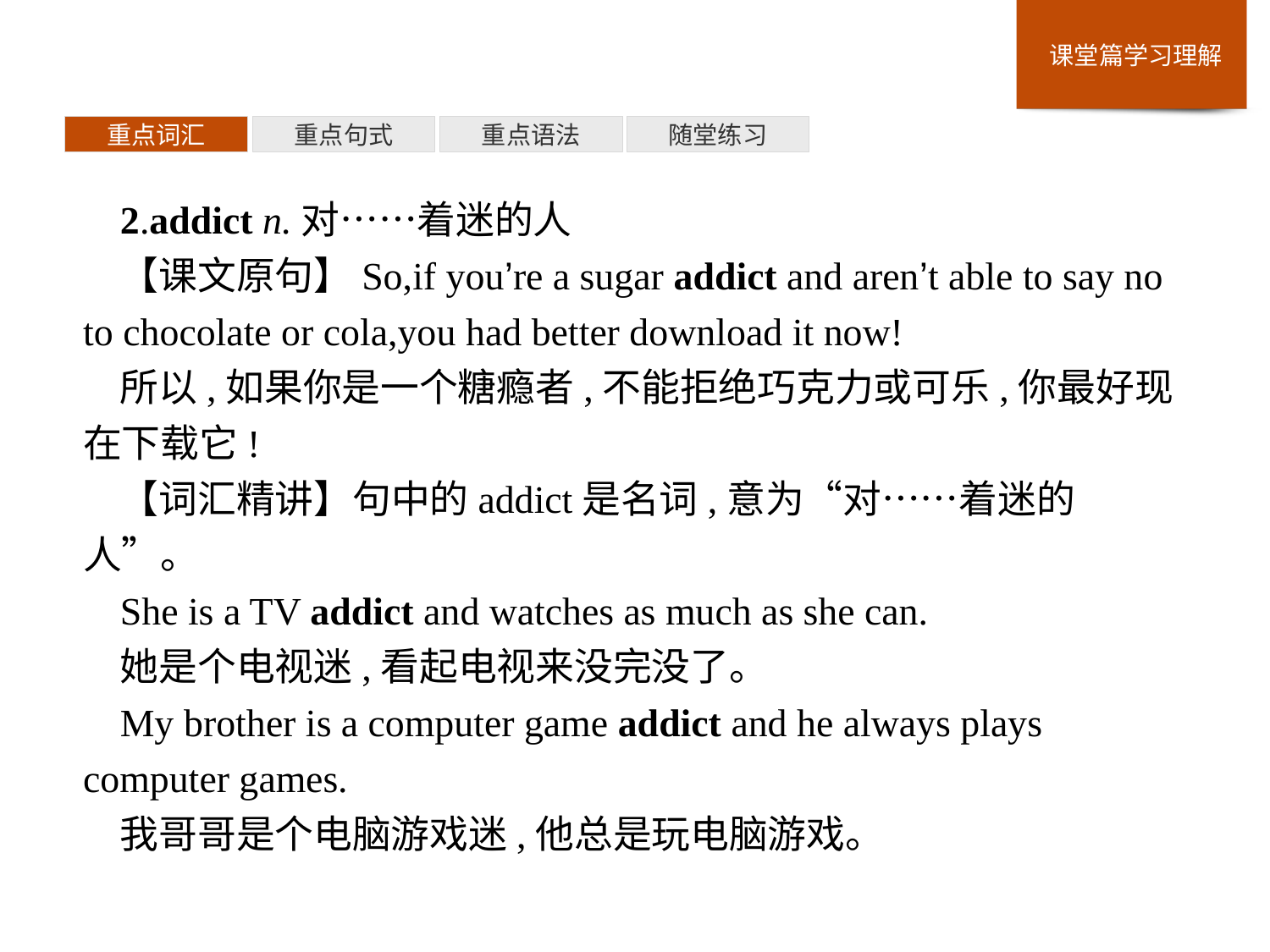

重点词汇
重点句式
重点语法
随堂练习
2.addict n.对……着迷的人
【课文原句】So,if you’re a sugar addict and aren’t able to say no to chocolate or cola,you had better download it now!
所以,如果你是一个糖瘾者,不能拒绝巧克力或可乐,你最好现在下载它!
【词汇精讲】句中的addict是名词,意为“对……着迷的人”。
She is a TV addict and watches as much as she can.
她是个电视迷,看起电视来没完没了。
My brother is a computer game addict and he always plays computer games.
我哥哥是个电脑游戏迷,他总是玩电脑游戏。